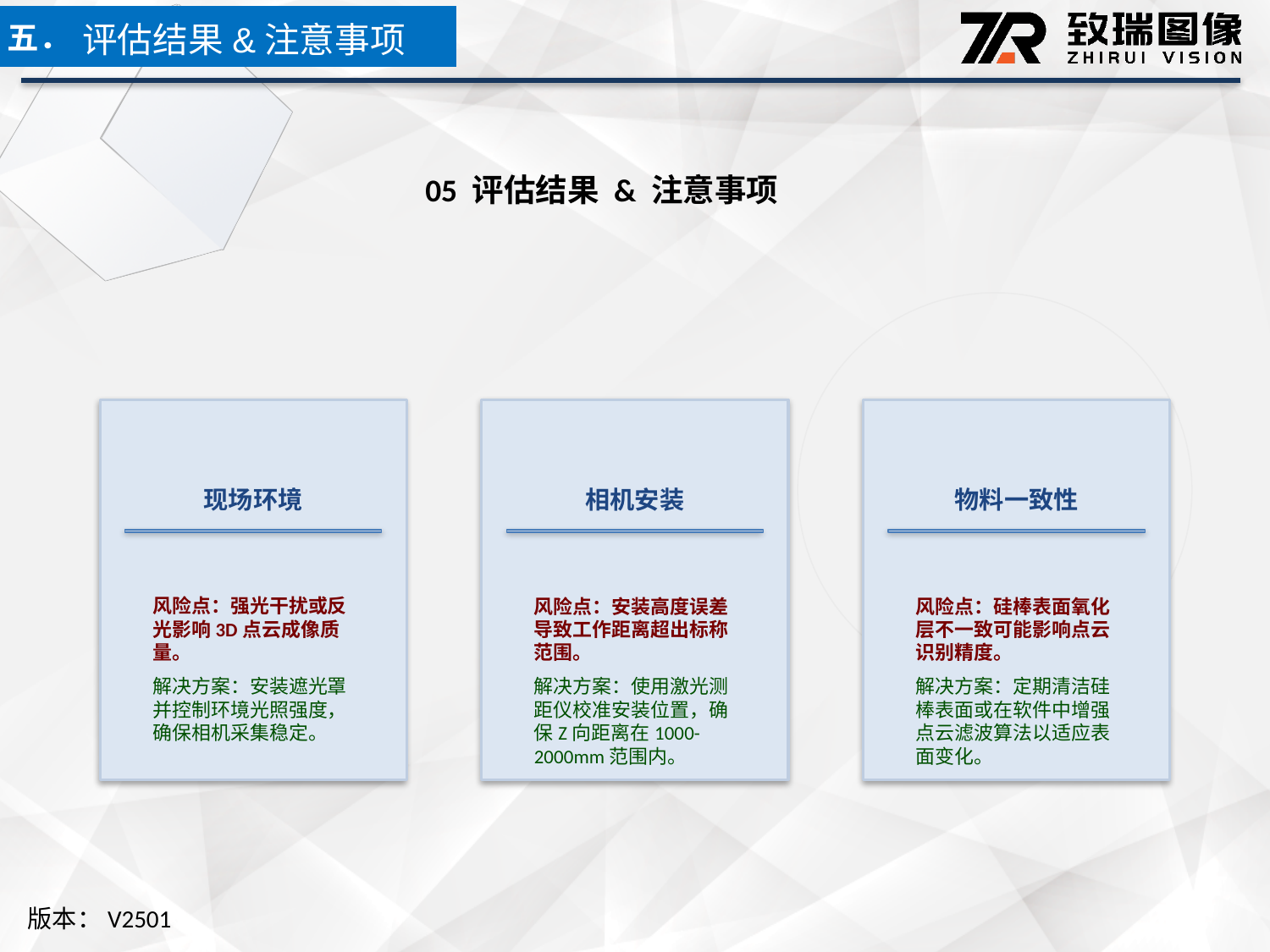

五．
评估结果&注意事项

05 评估结果 & 注意事项

现场环境

相机安装

物料一致性

风险点：强光干扰或反光影响3D点云成像质量。
解决方案：安装遮光罩并控制环境光照强度，确保相机采集稳定。

风险点：安装高度误差导致工作距离超出标称范围。
解决方案：使用激光测距仪校准安装位置，确保Z向距离在1000-2000mm范围内。

风险点：硅棒表面氧化层不一致可能影响点云识别精度。
解决方案：定期清洁硅棒表面或在软件中增强点云滤波算法以适应表面变化。